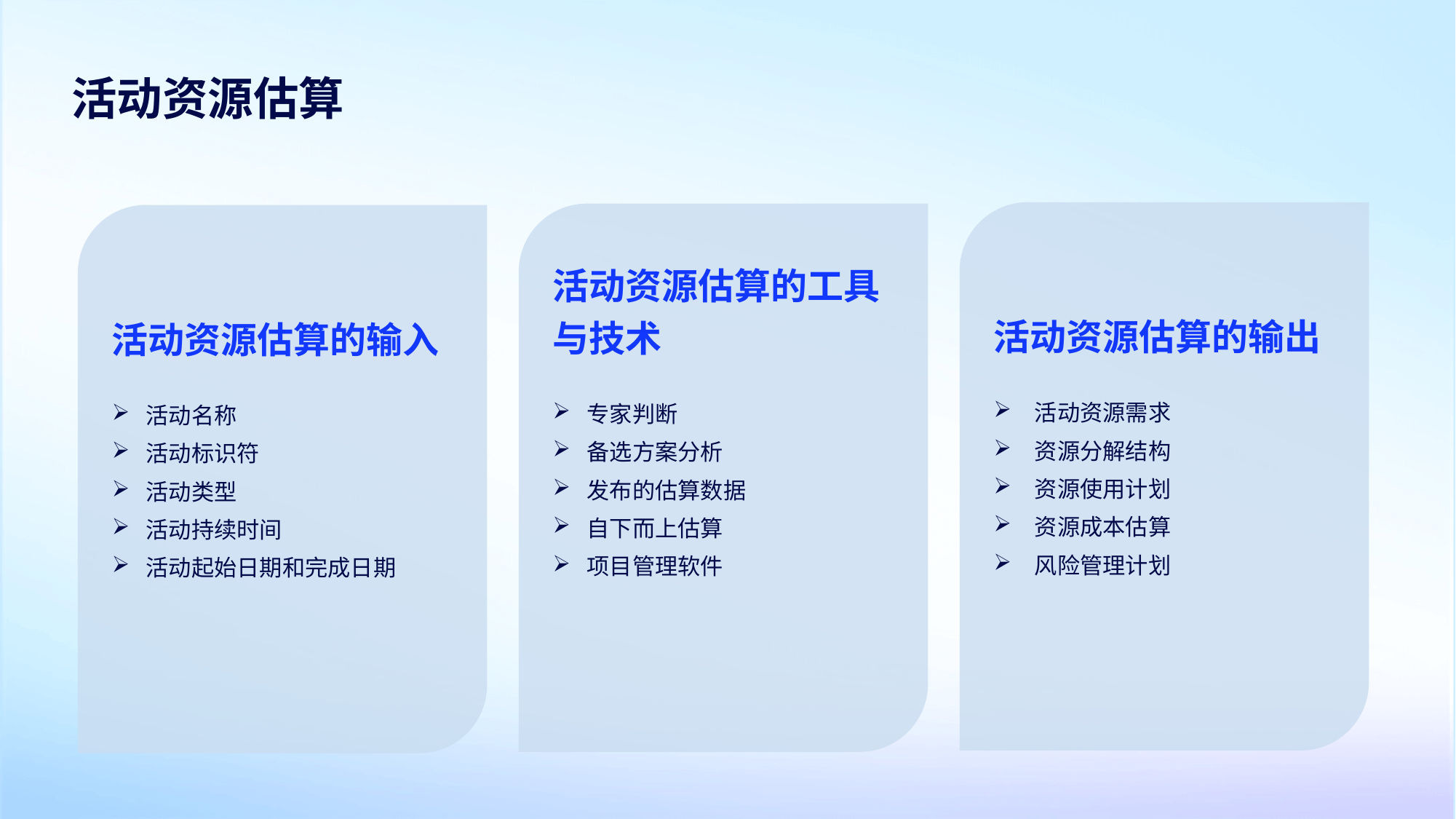

活动资源估算

活动资源估算的输出
活动资源估算的工具与技术
活动资源估算的输入
活动资源需求
资源分解结构
资源使用计划
资源成本估算
风险管理计划
专家判断
备选方案分析
发布的估算数据
自下而上估算
项目管理软件
活动名称
活动标识符
活动类型
活动持续时间
活动起始日期和完成日期